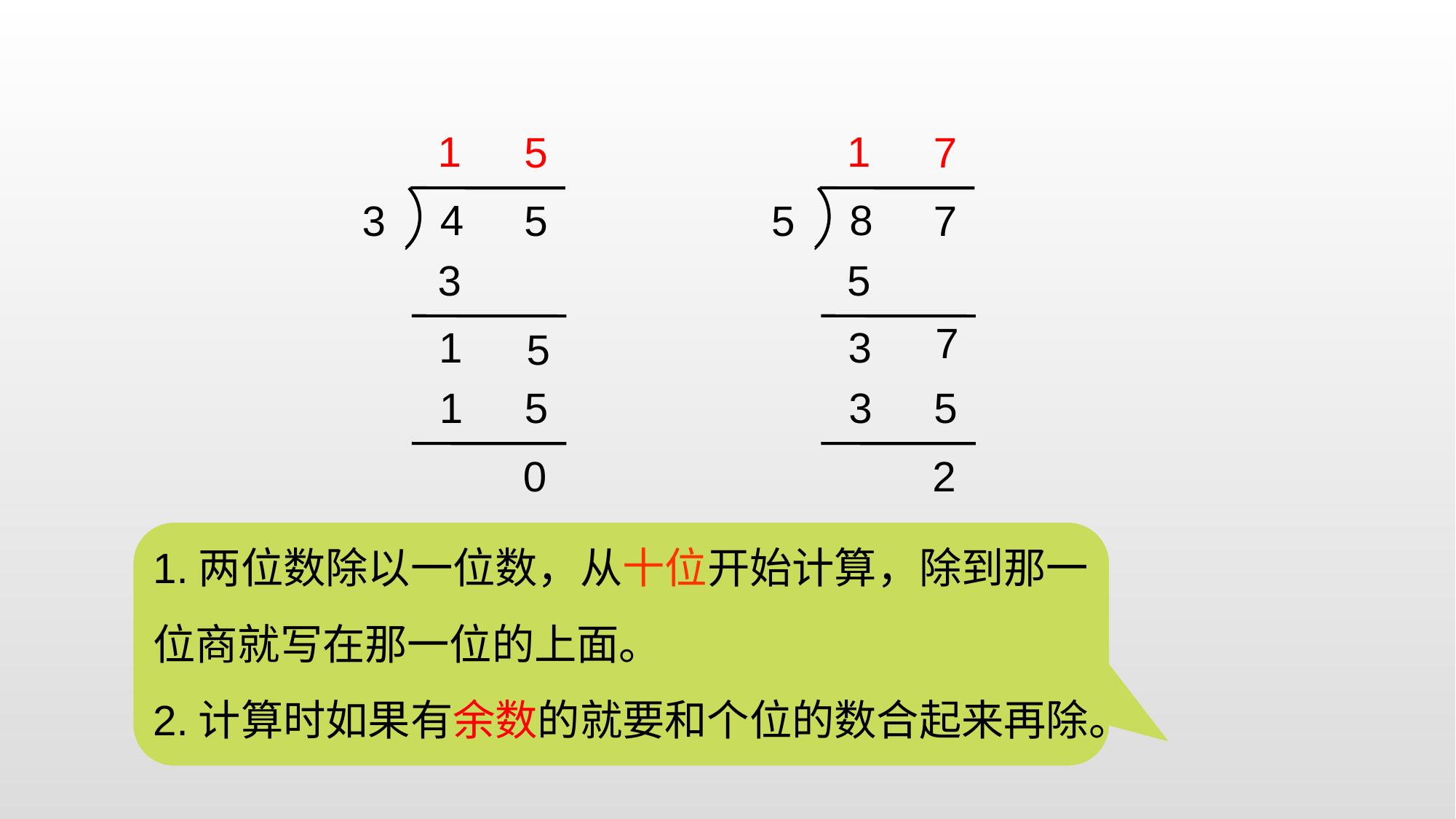

1
1
5
7

4
3
5

8
5
7
3
5
7
1
3
5
1
5
3
5
0
2
1.两位数除以一位数，从十位开始计算，除到那一位商就写在那一位的上面。
2.计算时如果有余数的就要和个位的数合起来再除。